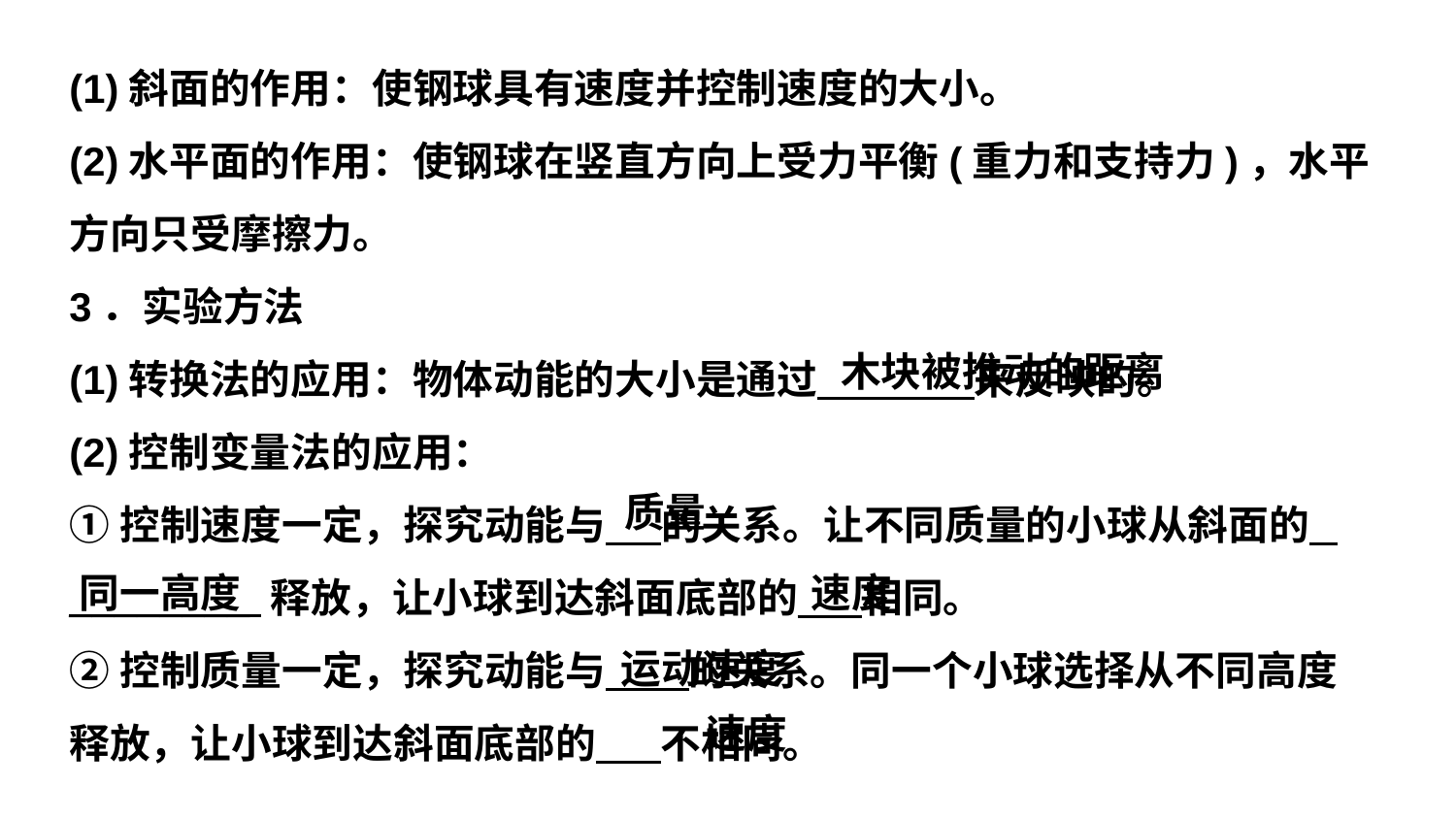

(1)斜面的作用：使钢球具有速度并控制速度的大小。
(2)水平面的作用：使钢球在竖直方向上受力平衡(重力和支持力)，水平方向只受摩擦力。
3．实验方法
(1)转换法的应用：物体动能的大小是通过                 来反映的。
(2)控制变量法的应用：
①控制速度一定，探究动能与      的关系。让不同质量的小球从斜面的
________ 释放，让小球到达斜面底部的       相同。
②控制质量一定，探究动能与         的关系。同一个小球选择从不同高度释放，让小球到达斜面底部的       不相同。
木块被推动的距离
质量
同一高度
速度
运动速度
速度